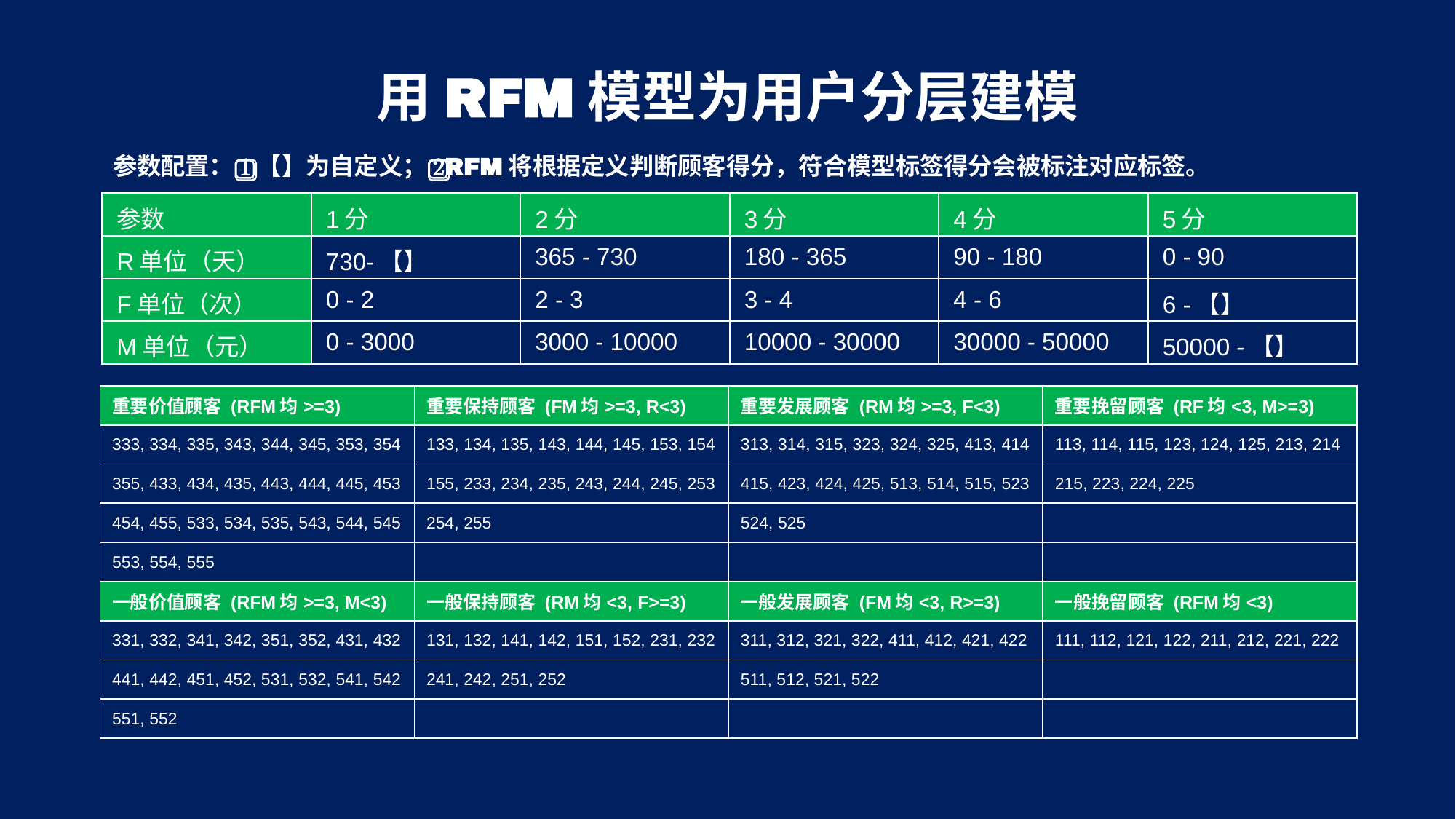

用RFM模型为用户分层建模
参数配置：1️⃣【】为自定义；2️⃣RFM将根据定义判断顾客得分，符合模型标签得分会被标注对应标签。

| 参数 | 1分 | 2分 | 3分 | 4分 | 5分 |
| --- | --- | --- | --- | --- | --- |
| R单位（天） | 730-【】 | 365 - 730 | 180 - 365 | 90 - 180 | 0 - 90 |
| F单位（次） | 0 - 2 | 2 - 3 | 3 - 4 | 4 - 6 | 6 -【】 |
| M单位（元） | 0 - 3000 | 3000 - 10000 | 10000 - 30000 | 30000 - 50000 | 50000 -【】 |
| 重要价值顾客 (RFM均>=3) | 重要保持顾客 (FM均>=3, R<3) | 重要发展顾客 (RM均>=3, F<3) | 重要挽留顾客 (RF均<3, M>=3) |
| --- | --- | --- | --- |
| 333, 334, 335, 343, 344, 345, 353, 354 | 133, 134, 135, 143, 144, 145, 153, 154 | 313, 314, 315, 323, 324, 325, 413, 414 | 113, 114, 115, 123, 124, 125, 213, 214 |
| 355, 433, 434, 435, 443, 444, 445, 453 | 155, 233, 234, 235, 243, 244, 245, 253 | 415, 423, 424, 425, 513, 514, 515, 523 | 215, 223, 224, 225 |
| 454, 455, 533, 534, 535, 543, 544, 545 | 254, 255 | 524, 525 |  |
| 553, 554, 555 |  |  |  |
| 一般价值顾客 (RFM均>=3, M<3) | 一般保持顾客 (RM均<3, F>=3) | 一般发展顾客 (FM均<3, R>=3) | 一般挽留顾客 (RFM均<3) |
| 331, 332, 341, 342, 351, 352, 431, 432 | 131, 132, 141, 142, 151, 152, 231, 232 | 311, 312, 321, 322, 411, 412, 421, 422 | 111, 112, 121, 122, 211, 212, 221, 222 |
| 441, 442, 451, 452, 531, 532, 541, 542 | 241, 242, 251, 252 | 511, 512, 521, 522 |  |
| 551, 552 |  |  |  |